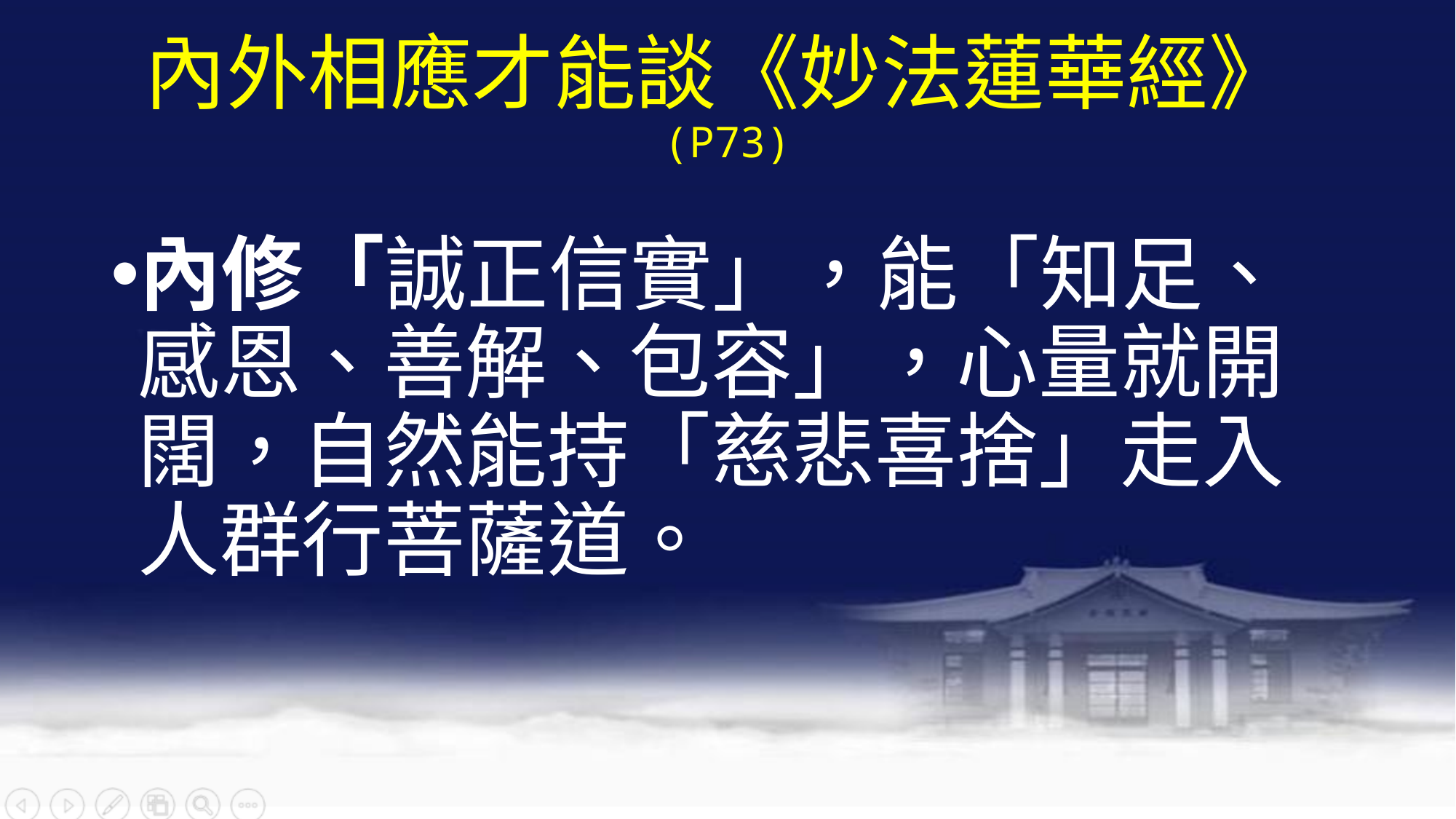

# 內外相應才能談《妙法蓮華經》(P73)
內修「誠正信實」，能「知足、感恩、善解、包容」，心量就開闊，自然能持「慈悲喜捨」走入人群行菩薩道。